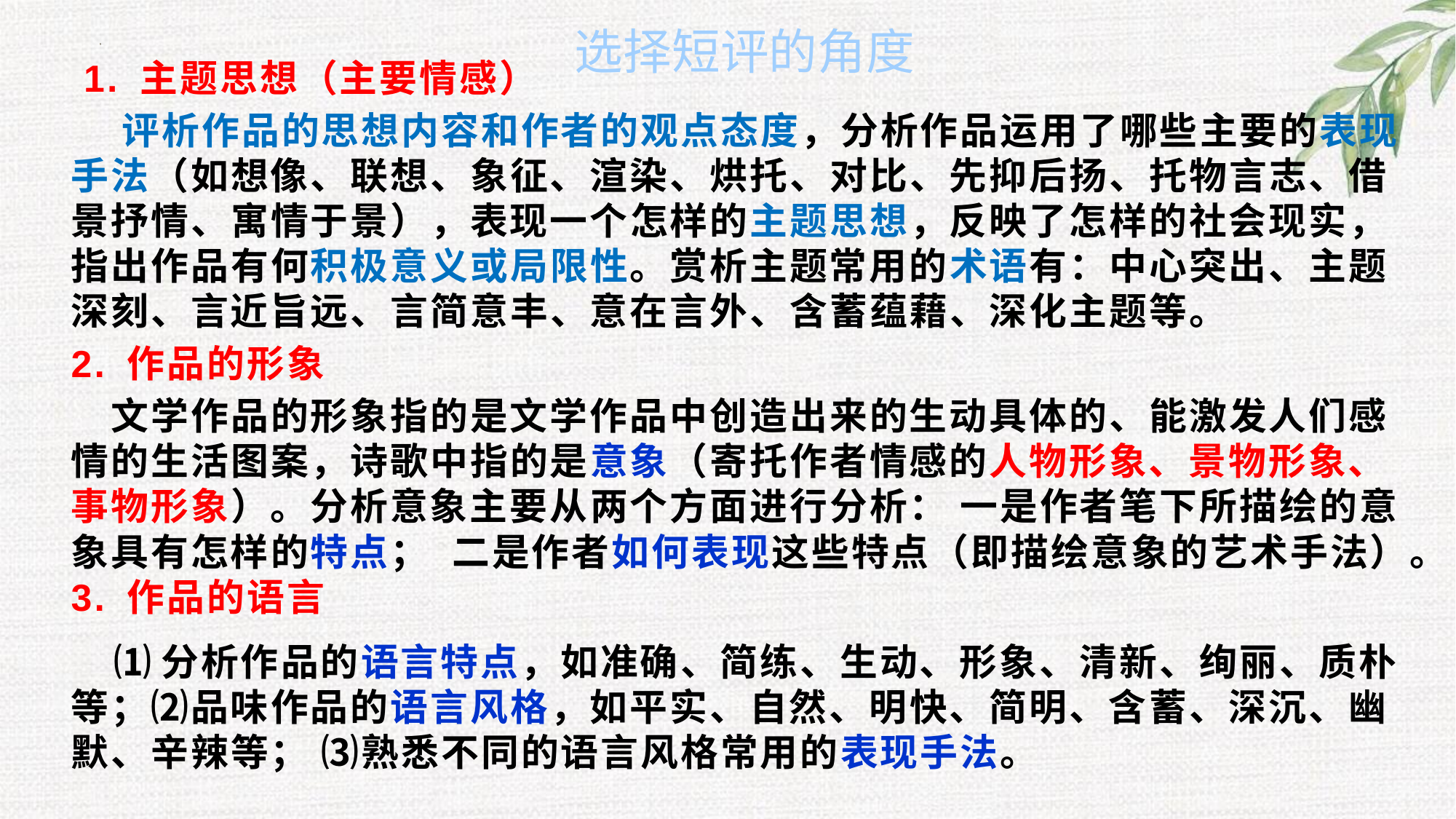

选择短评的角度
 1. 主题思想（主要情感）
    评析作品的思想内容和作者的观点态度，分析作品运用了哪些主要的表现手法（如想像、联想、象征、渲染、烘托、对比、先抑后扬、托物言志、借景抒情、寓情于景），表现一个怎样的主题思想，反映了怎样的社会现实，指出作品有何积极意义或局限性。赏析主题常用的术语有：中心突出、主题深刻、言近旨远、言简意丰、意在言外、含蓄蕴藉、深化主题等。
2. 作品的形象
   文学作品的形象指的是文学作品中创造出来的生动具体的、能激发人们感情的生活图案，诗歌中指的是意象（寄托作者情感的人物形象、景物形象、事物形象）。分析意象主要从两个方面进行分析： 一是作者笔下所描绘的意象具有怎样的特点；  二是作者如何表现这些特点（即描绘意象的艺术手法）。
3. 作品的语言
    ⑴分析作品的语言特点，如准确、简练、生动、形象、清新、绚丽、质朴等；⑵品味作品的语言风格，如平实、自然、明快、简明、含蓄、深沉、幽默、辛辣等； ⑶熟悉不同的语言风格常用的表现手法。